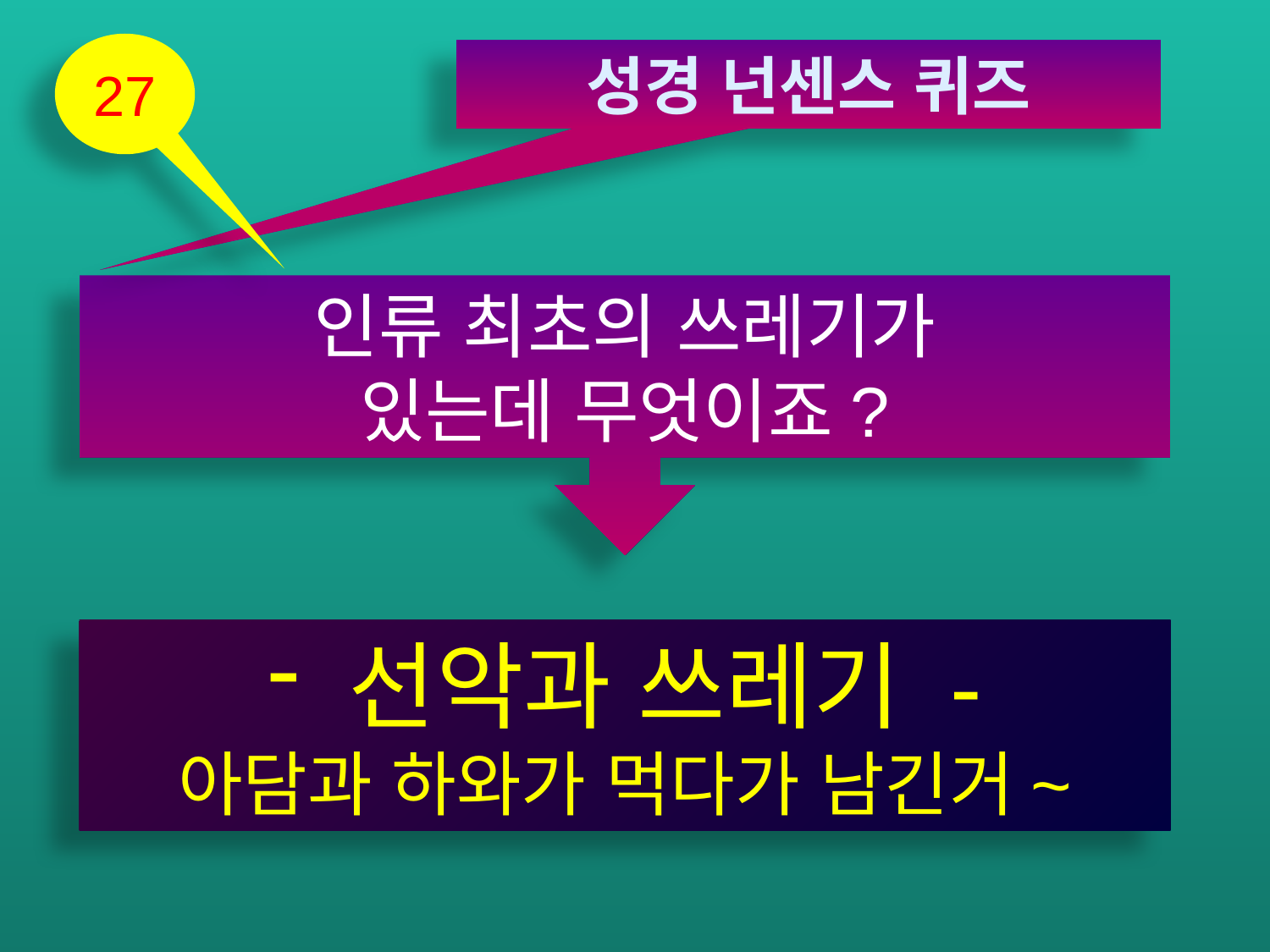

27
성경 넌센스 퀴즈
인류 최초의 쓰레기가
있는데 무엇이죠?
 선악과 쓰레기 -
아담과 하와가 먹다가 남긴거~